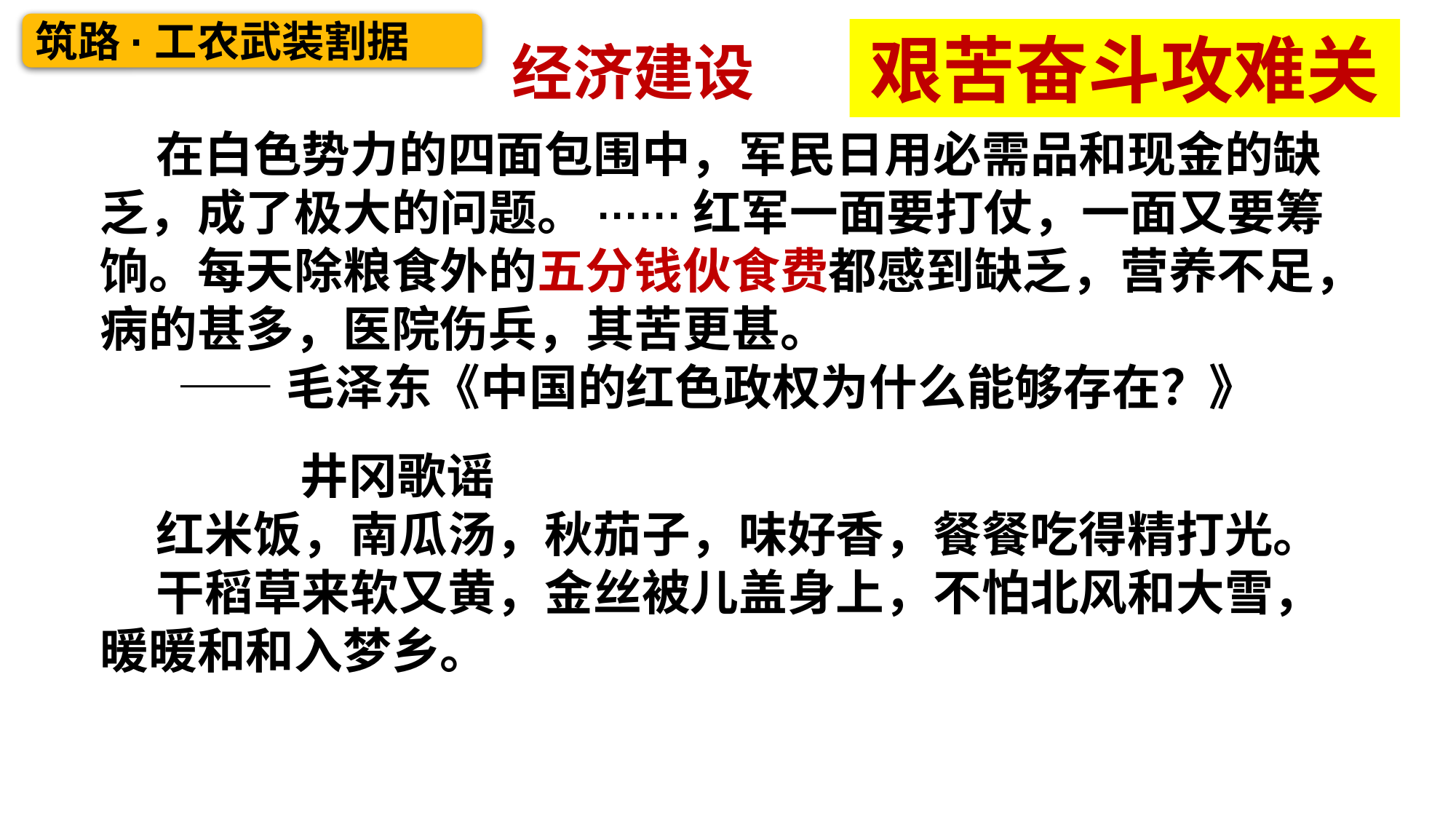

筑路·工农武装割据
“红米饭，南瓜汤，秋茄子，味好香，餐餐吃得精打光。干稻草来软又黄，金丝被儿盖身上，不怕北风和大雪，暖暖和和入梦乡。”
艰苦奋斗攻难关
经济建设
    在白色势力的四面包围中，军民日用必需品和现金的缺乏，成了极大的问题。······红军一面要打仗，一面又要筹饷。每天除粮食外的五分钱伙食费都感到缺乏，营养不足，病的甚多，医院伤兵，其苦更甚。
       ——毛泽东《中国的红色政权为什么能够存在？》

                 井冈歌谣
    红米饭，南瓜汤，秋茄子，味好香，餐餐吃得精打光。
    干稻草来软又黄，金丝被儿盖身上，不怕北风和大雪，暖暖和和入梦乡。